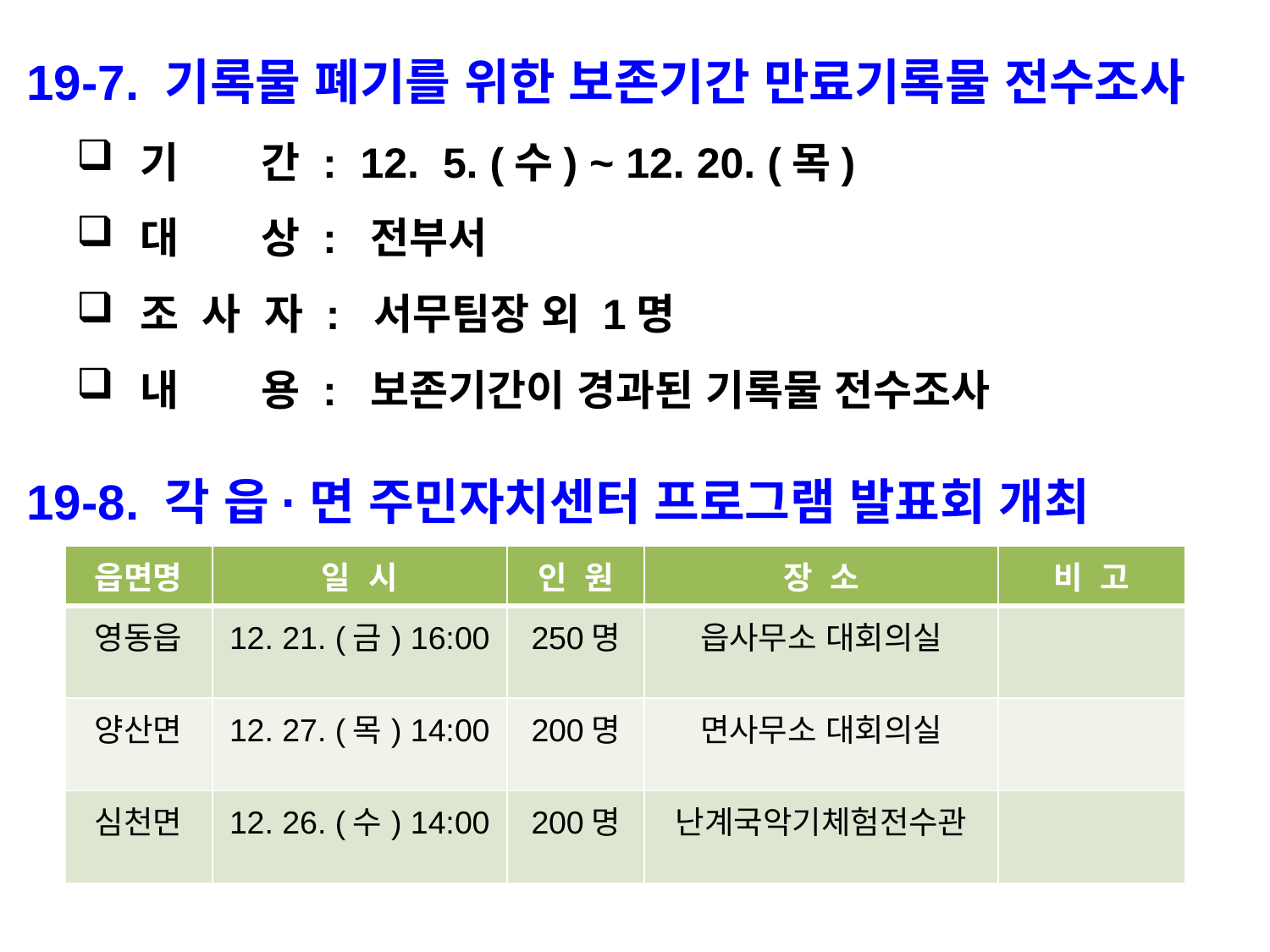

19-7. 기록물 폐기를 위한 보존기간 만료기록물 전수조사
기       간 :  12.  5. (수) ~ 12. 20. (목)
대       상 :  전부서
조  사  자 :  서무팀장 외 1명
내       용 :  보존기간이 경과된 기록물 전수조사

 19-8. 각 읍·면 주민자치센터 프로그램 발표회 개최

| 읍면명 | 일 시 | 인 원 | 장 소 | 비 고 |
| --- | --- | --- | --- | --- |
| 영동읍 | 12. 21. (금) 16:00 | 250명 | 읍사무소 대회의실 |  |
| 양산면 | 12. 27. (목) 14:00 | 200명 | 면사무소 대회의실 |  |
| 심천면 | 12. 26. (수) 14:00 | 200명 | 난계국악기체험전수관 |  |